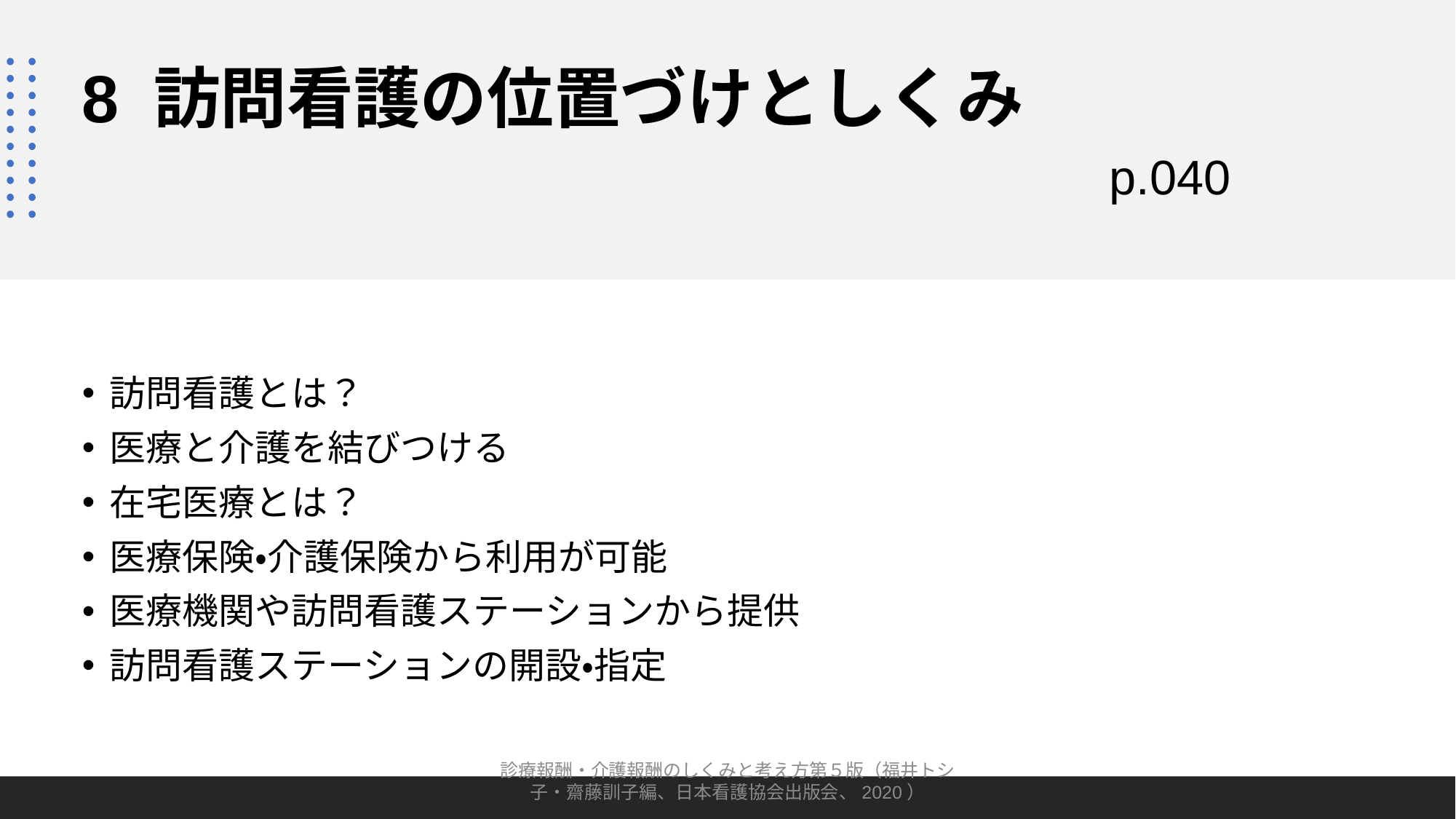

# 8 訪問看護の位置づけとしくみ p.040

訪問看護とは？
医療と介護を結びつける
在宅医療とは？
医療保険・介護保険から利用が可能
医療機関や訪問看護ステーションから提供
訪問看護ステーションの開設・指定
診療報酬・介護報酬のしくみと考え方第５版（福井トシ子・齋藤訓子編、日本看護協会出版会、2020）